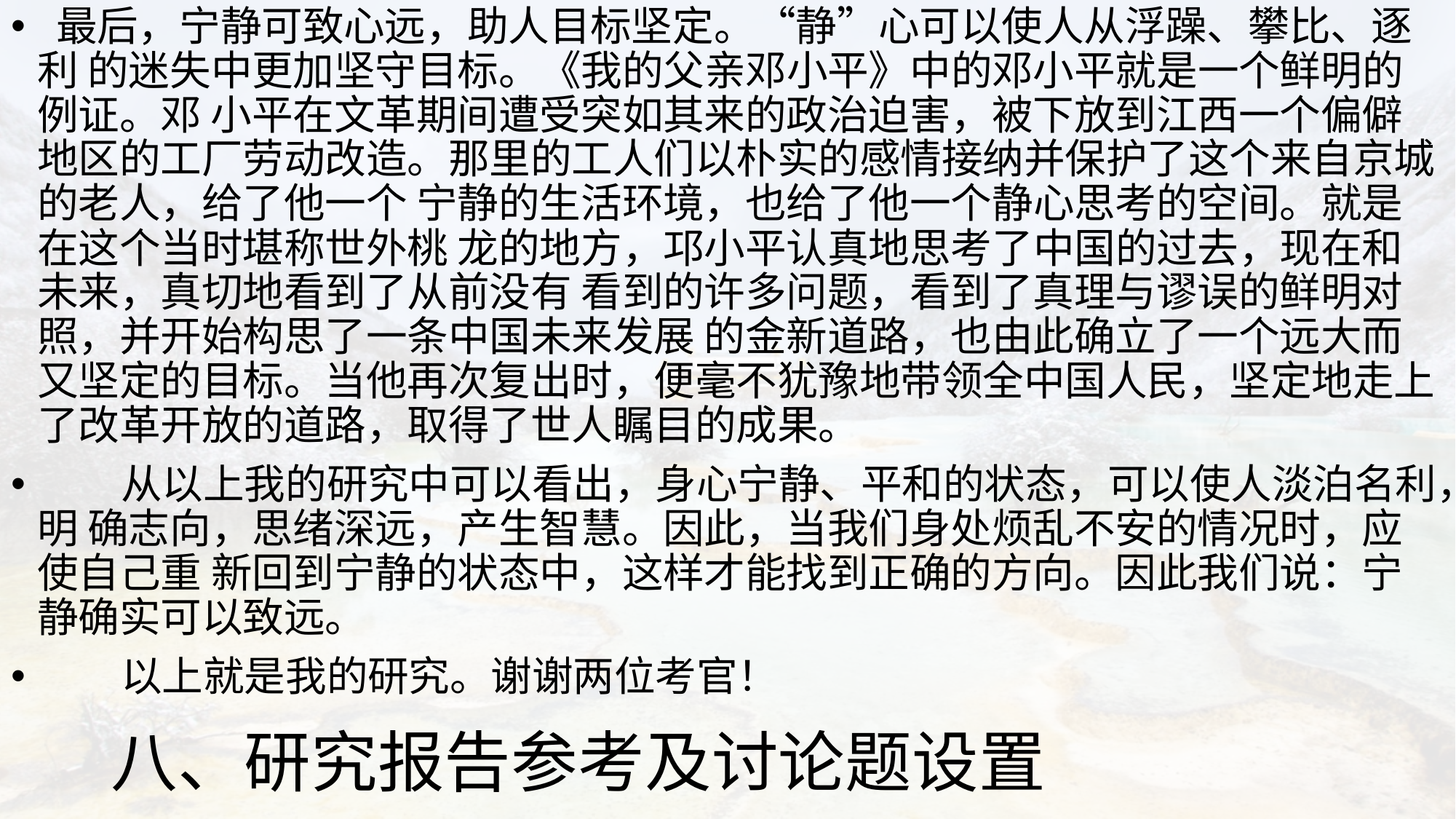

最后，宁静可致心远，助人目标坚定。“静”心可以使人从浮躁、攀比、逐利 的迷失中更加坚守目标。《我的父亲邓小平》中的邓小平就是一个鲜明的例证。邓 小平在文革期间遭受突如其来的政治迫害，被下放到江西一个偏僻地区的工厂劳动改造。那里的工人们以朴实的感情接纳并保护了这个来自京城的老人，给了他一个 宁静的生活环境，也给了他一个静心思考的空间。就是在这个当时堪称世外桃 龙的地方，邛小平认真地思考了中国的过去，现在和未来，真切地看到了从前没有 看到的许多问题，看到了真理与谬误的鲜明对照，并开始构思了一条中国未来发展 的金新道路，也由此确立了一个远大而又坚定的目标。当他再次复出时，便毫不犹豫地带领全中国人民，坚定地走上了改革开放的道路，取得了世人瞩目的成果。
        从以上我的研究中可以看出，身心宁静、平和的状态，可以使人淡泊名利，明 确志向，思绪深远，产生智慧。因此，当我们身处烦乱不安的情况时，应使自己重 新回到宁静的状态中，这样才能找到正确的方向。因此我们说：宁静确实可以致远。
        以上就是我的研究。谢谢两位考官！
# 八、研究报告参考及讨论题设置